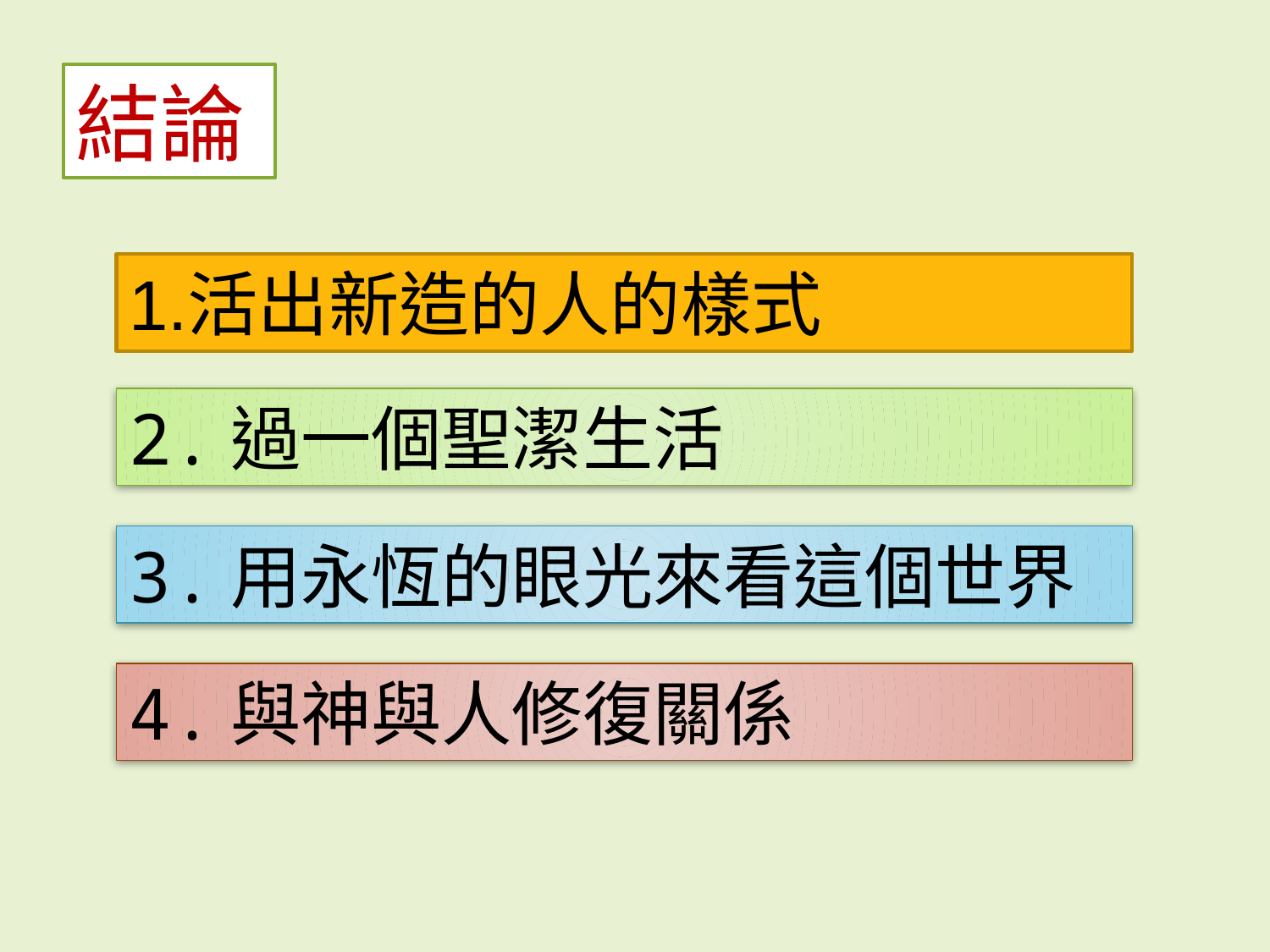

結論
活出新造的人的樣式
2.過一個聖潔生活
3.用永恆的眼光來看這個世界
4.與神與人修復關係